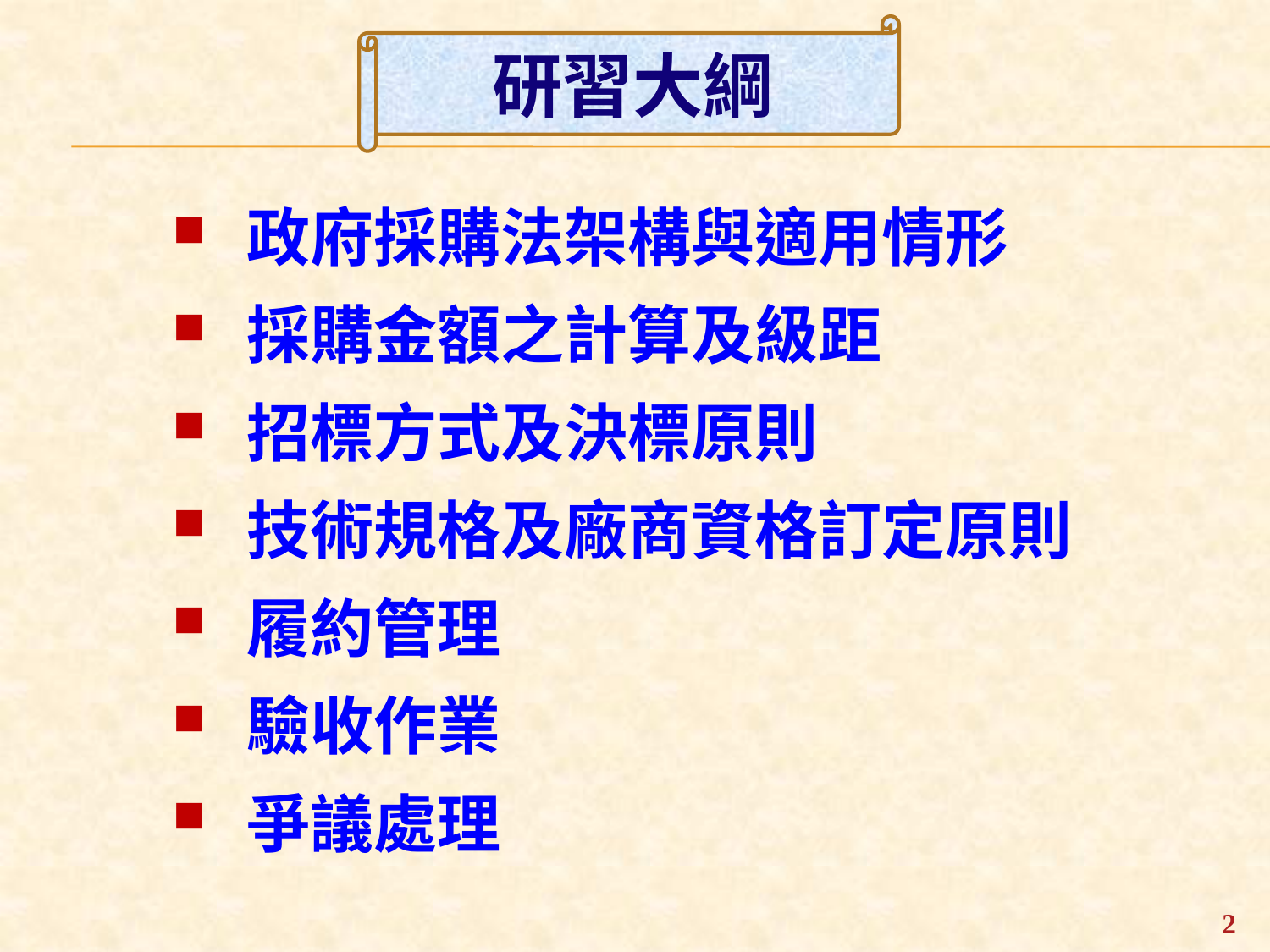

研習大綱
政府採購法架構與適用情形
採購金額之計算及級距
招標方式及決標原則
技術規格及廠商資格訂定原則
履約管理
驗收作業
爭議處理
2